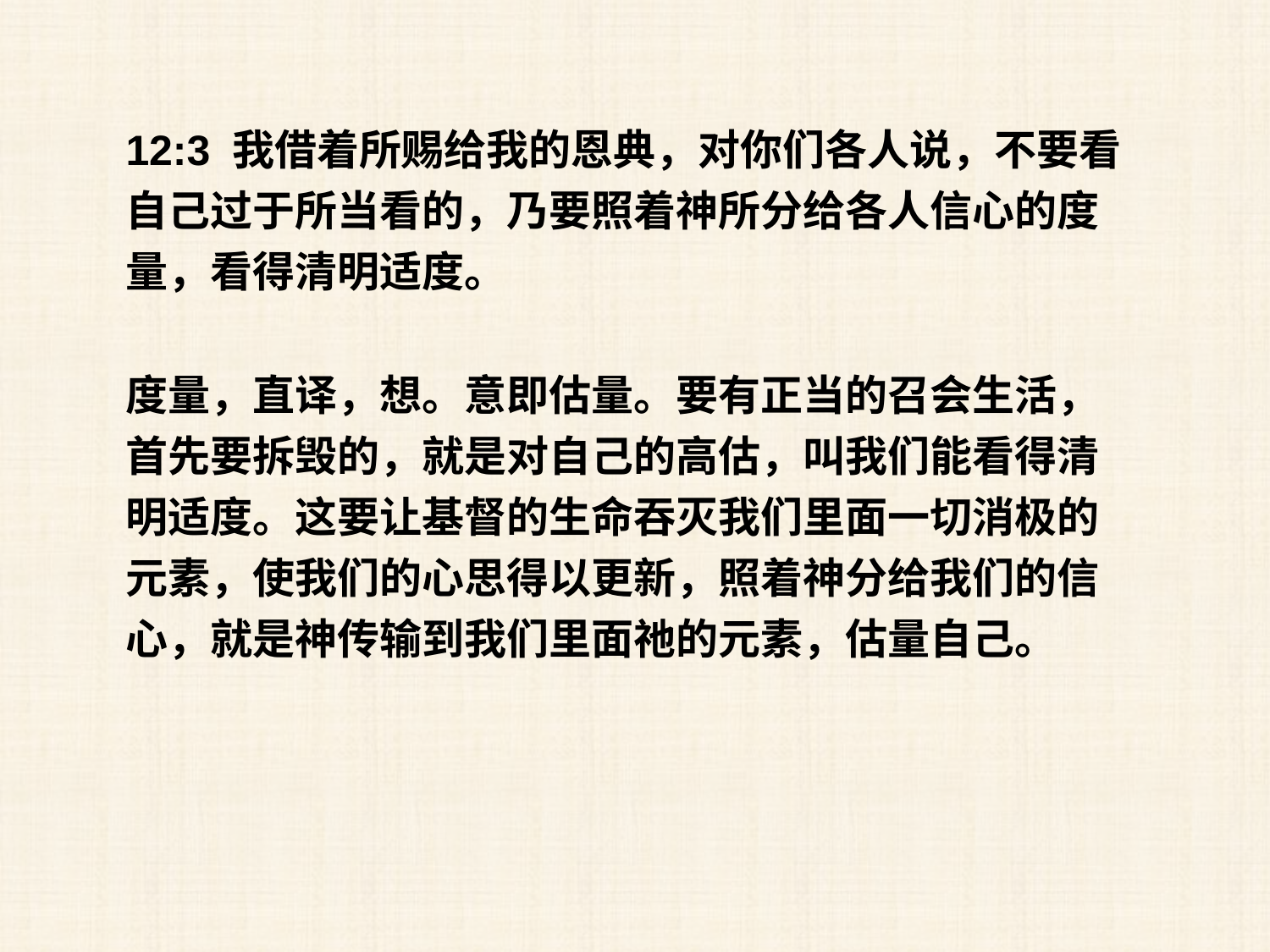

12:3 我借着所赐给我的恩典，对你们各人说，不要看自己过于所当看的，乃要照着神所分给各人信心的度量，看得清明适度。
度量，直译，想。意即估量。要有正当的召会生活，首先要拆毁的，就是对自己的高估，叫我们能看得清明适度。这要让基督的生命吞灭我们里面一切消极的元素，使我们的心思得以更新，照着神分给我们的信心，就是神传输到我们里面祂的元素，估量自己。